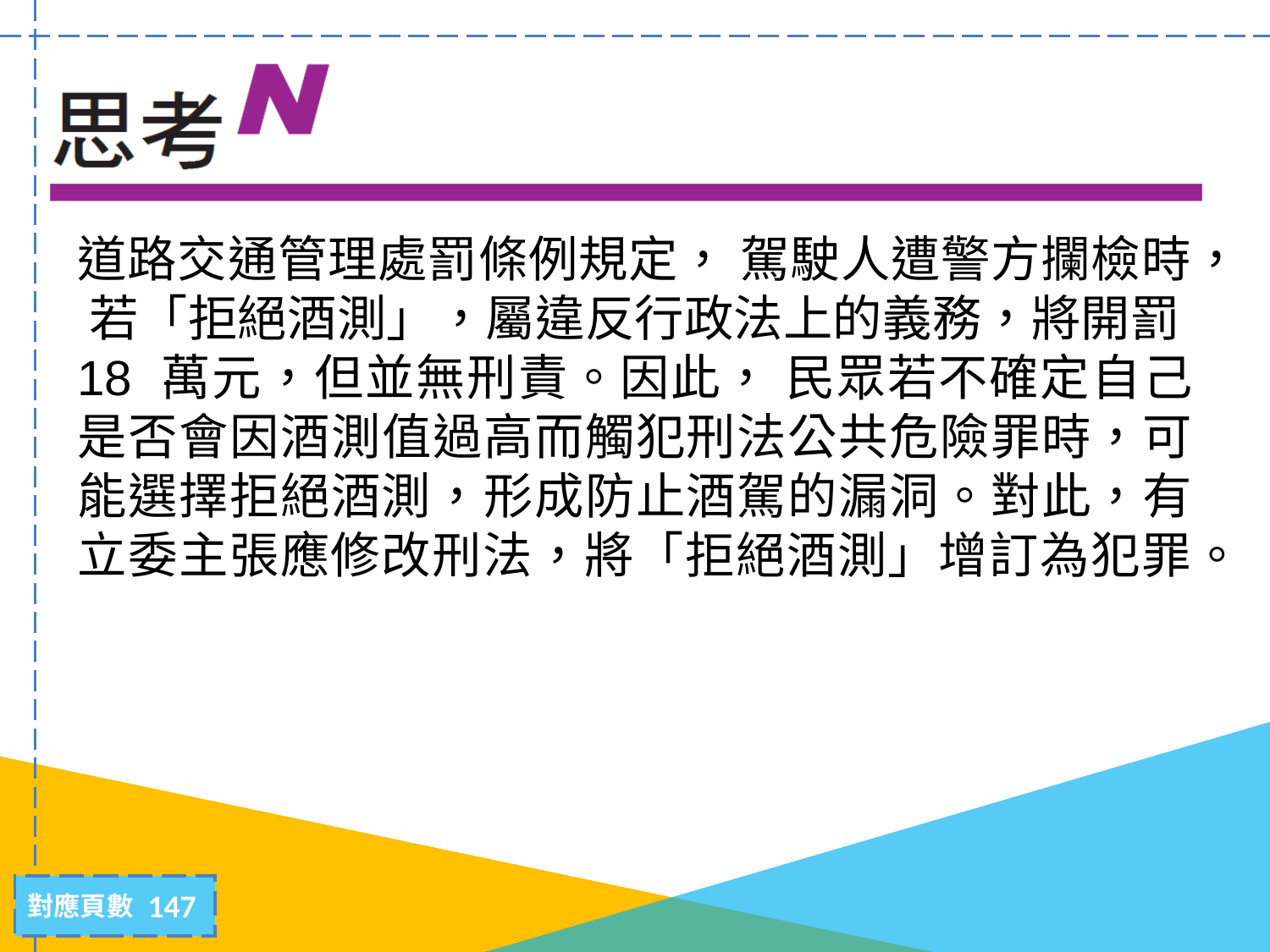

道路交通管理處罰條例規定， 駕駛人遭警方攔檢時， 若「拒絕酒測」，屬違反行政法上的義務，將開罰18 萬元，但並無刑責。因此， 民眾若不確定自己是否會因酒測值過高而觸犯刑法公共危險罪時，可能選擇拒絕酒測，形成防止酒駕的漏洞。對此，有立委主張應修改刑法，將「拒絕酒測」增訂為犯罪。
147